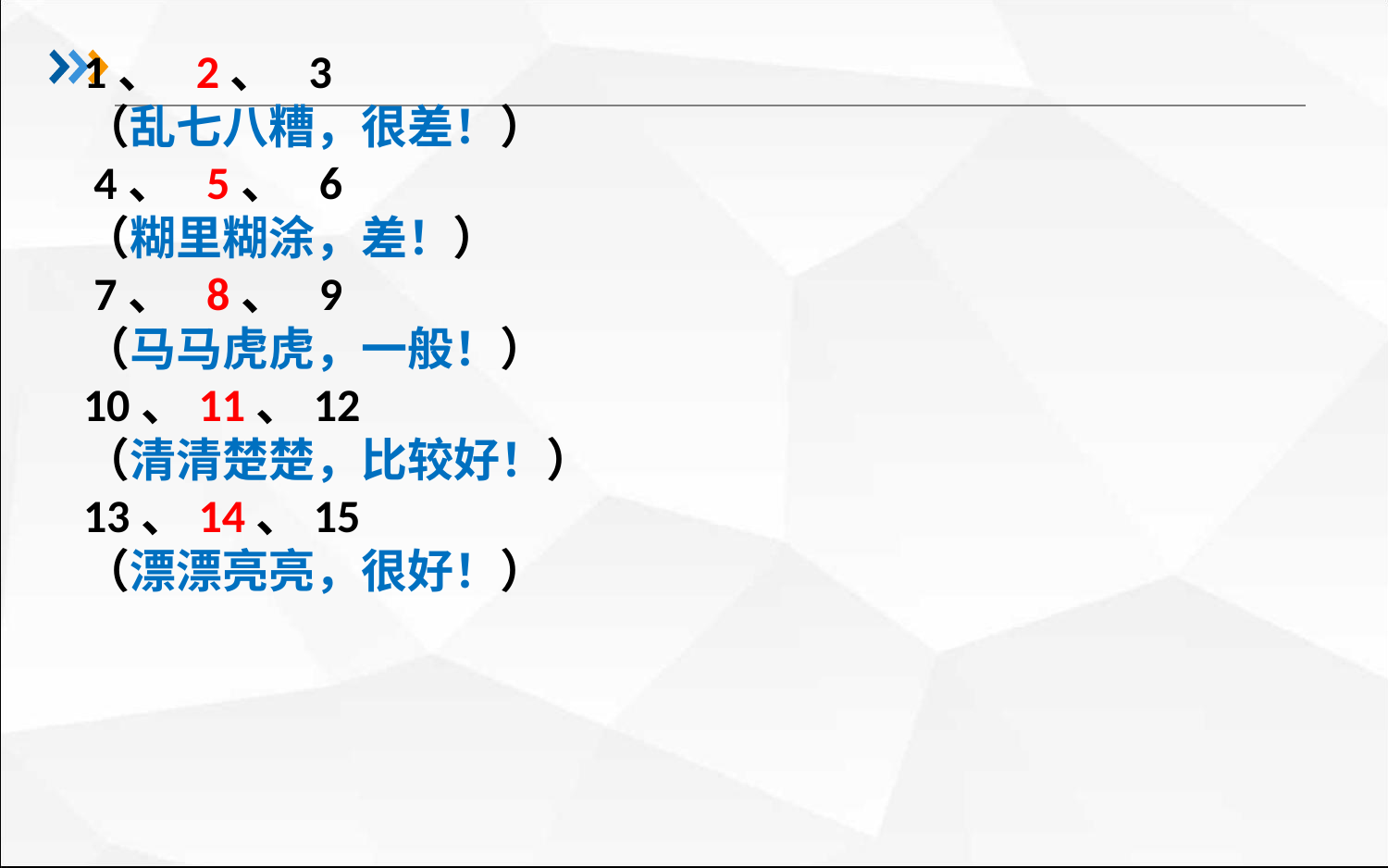

#
1、  2、  3
（乱七八糟，很差！）
 4、  5、  6
（糊里糊涂，差！）
 7、  8、  9
（马马虎虎，一般！）
10、11、12
（清清楚楚，比较好！）
13、14、15
（漂漂亮亮，很好！）